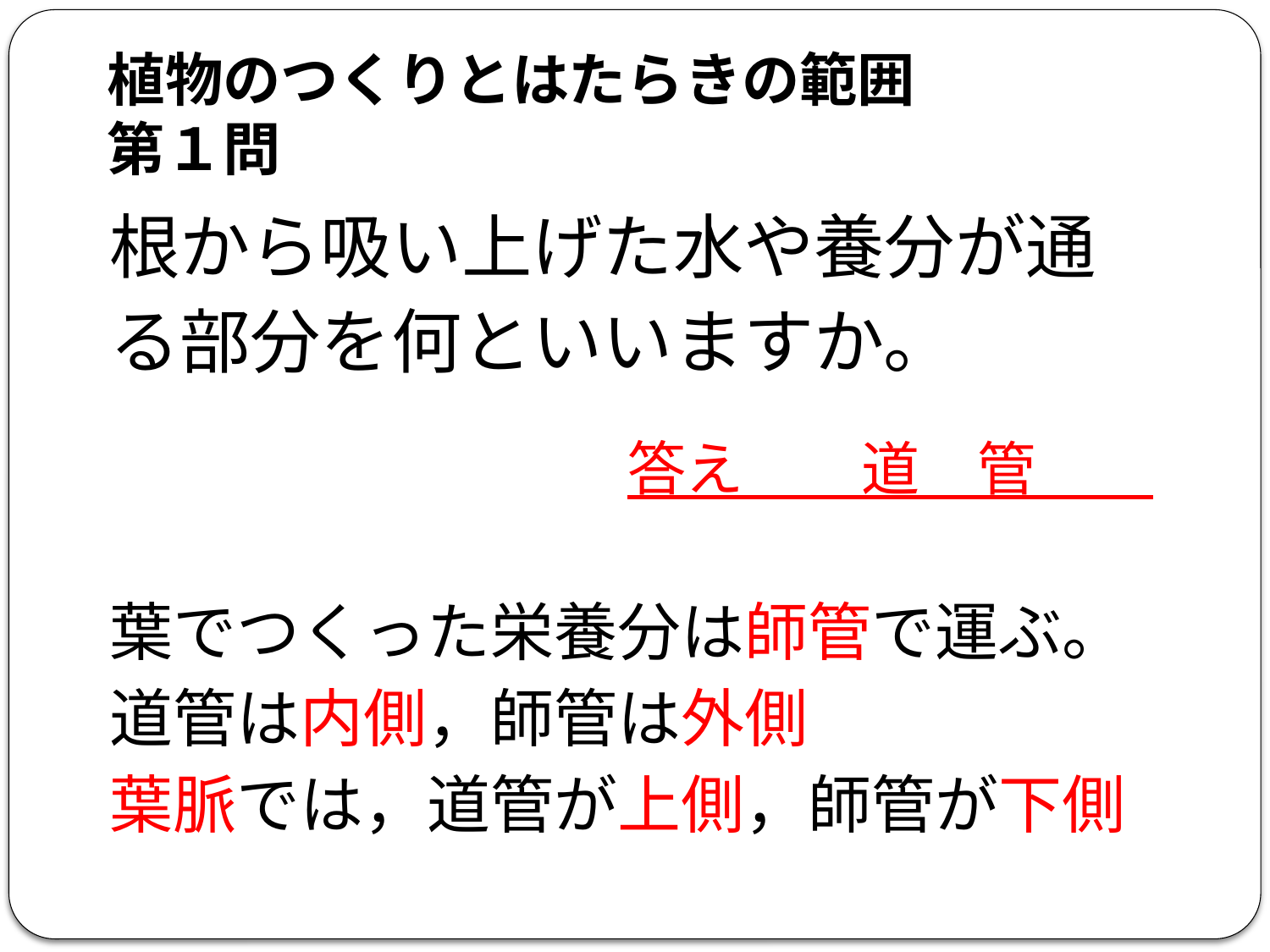

# 植物のつくりとはたらきの範囲 第１問
根から吸い上げた水や養分が通
る部分を何といいますか。
答え　　道　管
葉でつくった栄養分は師管で運ぶ。
道管は内側，師管は外側
葉脈では，道管が上側，師管が下側